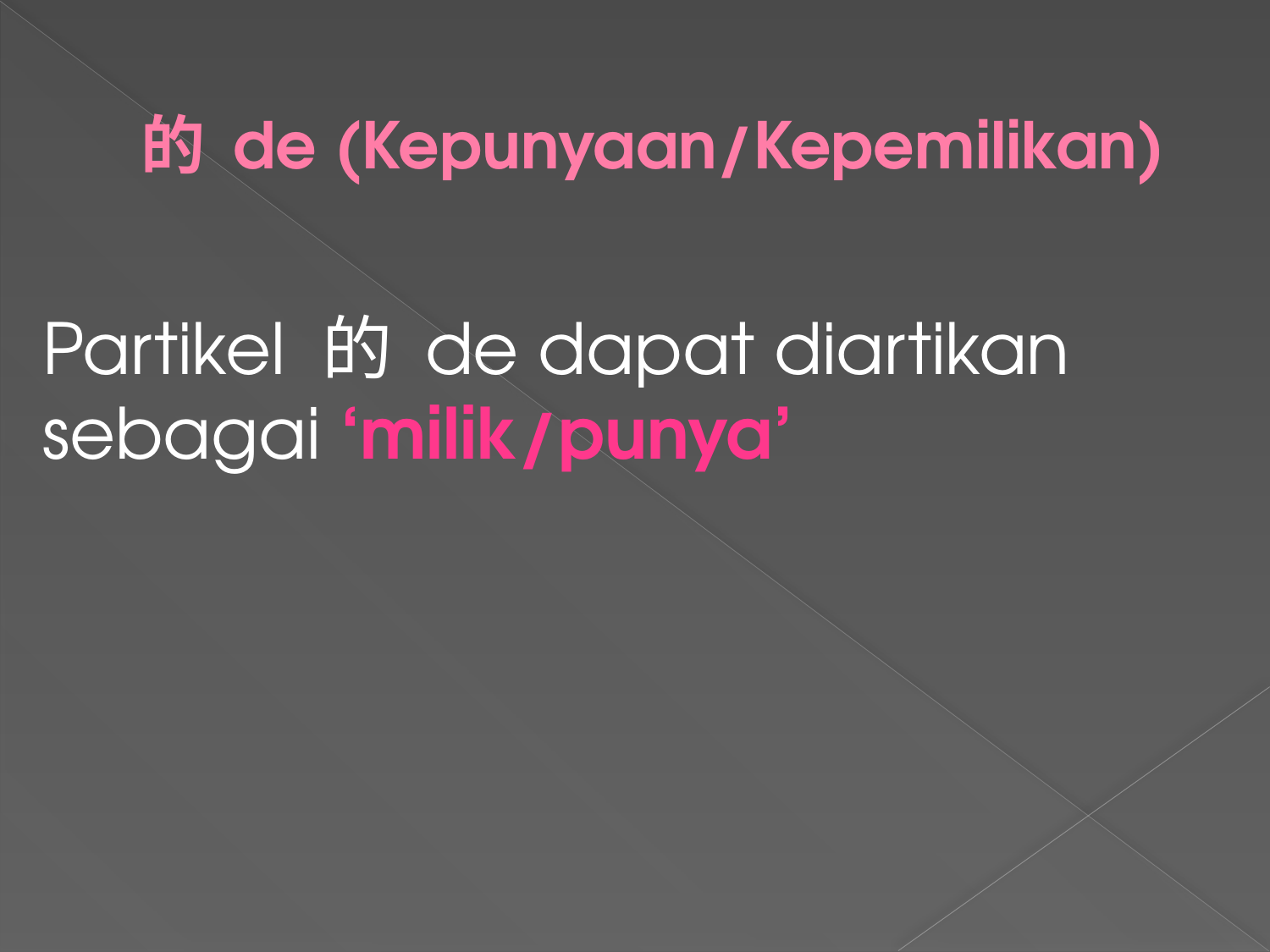

# 的 de (Kepunyaan/Kepemilikan)
Partikel 的 de dapat diartikan sebagai ‘milik/punya’